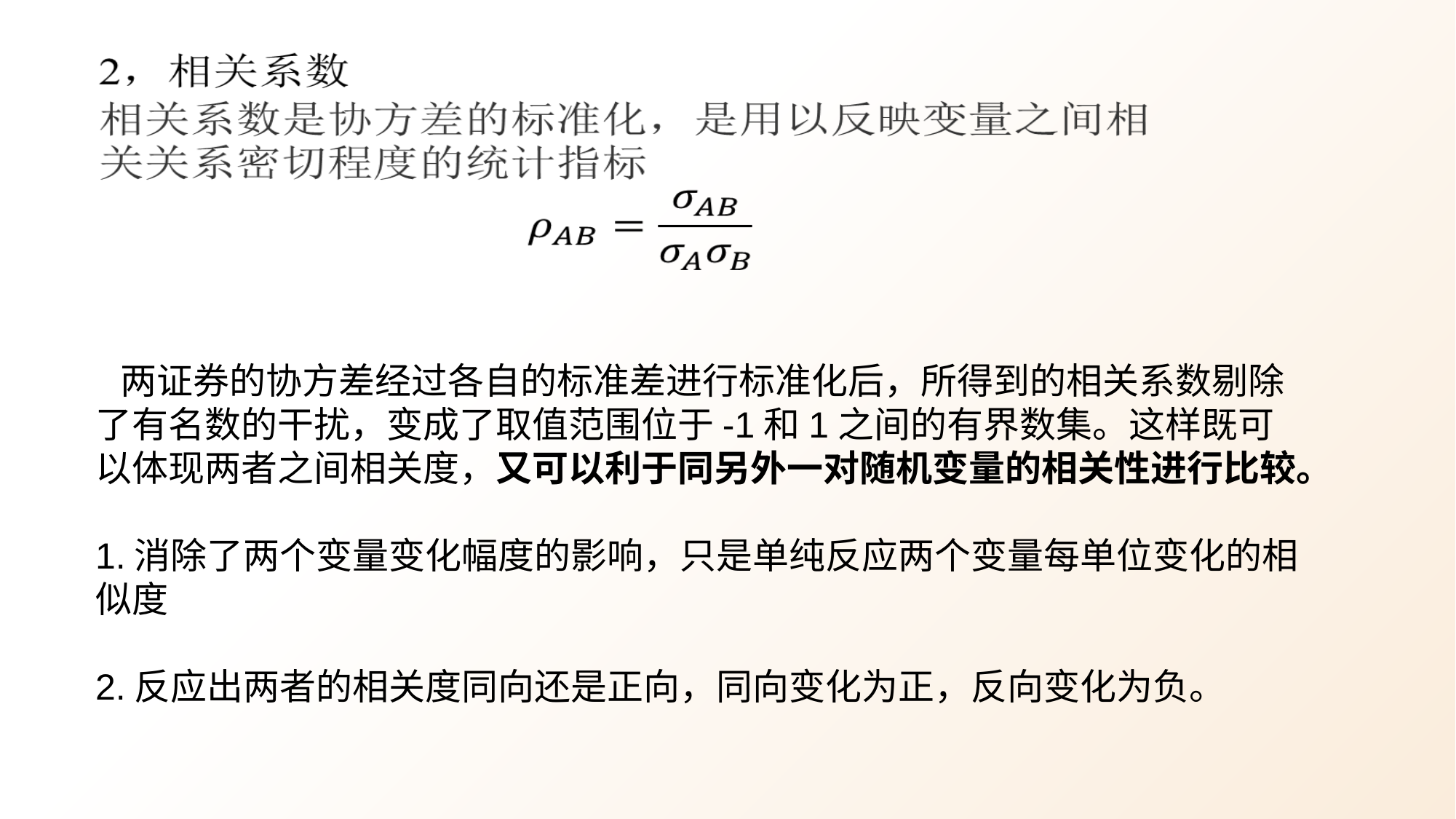

两证券的协方差经过各自的标准差进行标准化后，所得到的相关系数剔除了有名数的干扰，变成了取值范围位于-1和1之间的有界数集。这样既可以体现两者之间相关度，又可以利于同另外一对随机变量的相关性进行比较。

1.消除了两个变量变化幅度的影响，只是单纯反应两个变量每单位变化的相似度

2.反应出两者的相关度同向还是正向，同向变化为正，反向变化为负。